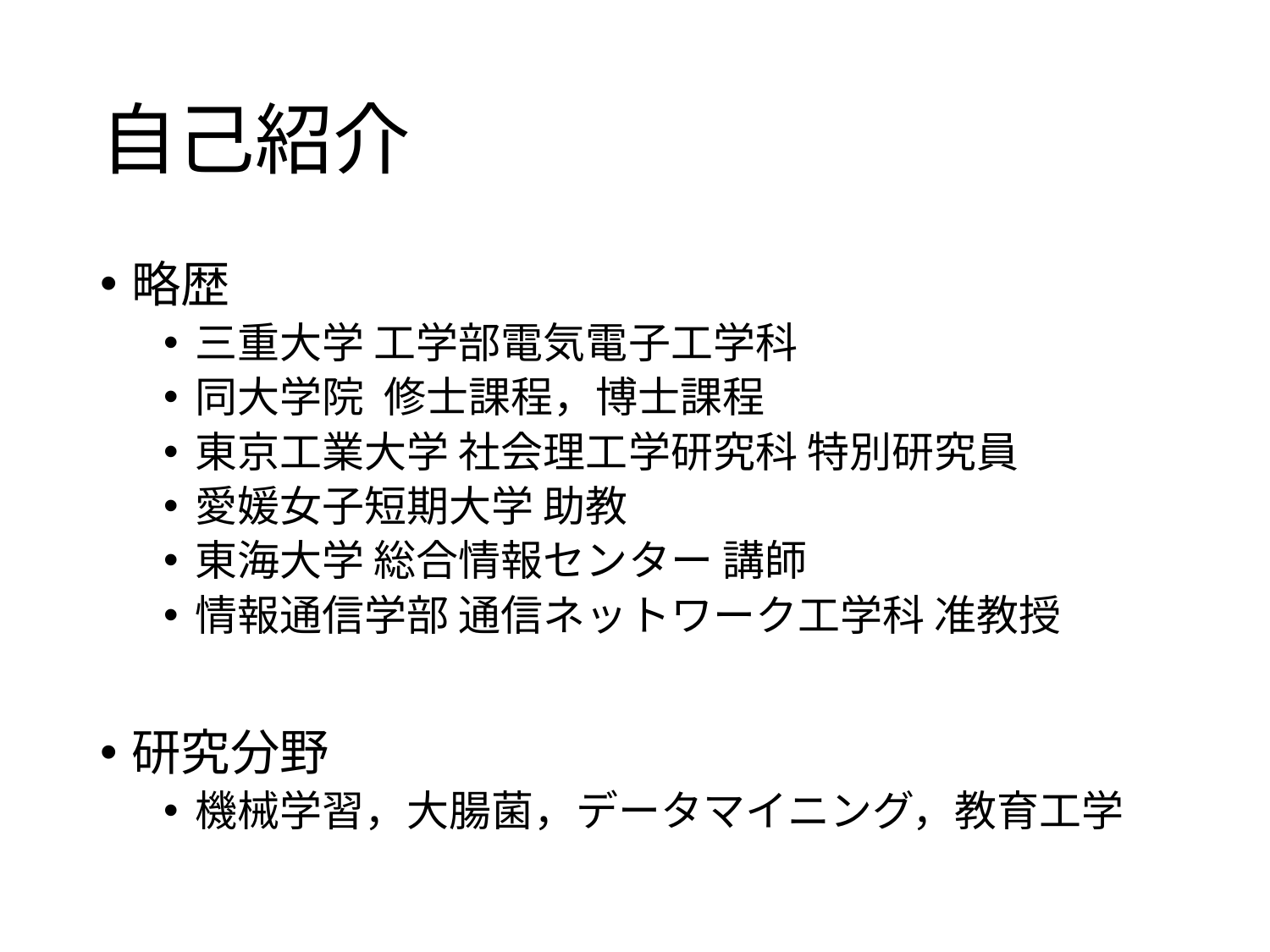

# 自己紹介
略歴
三重大学 工学部電気電子工学科
同大学院  修士課程，博士課程
東京工業大学 社会理工学研究科 特別研究員
愛媛女子短期大学 助教
東海大学 総合情報センター 講師
情報通信学部 通信ネットワーク工学科 准教授

研究分野
機械学習，大腸菌，データマイニング，教育工学